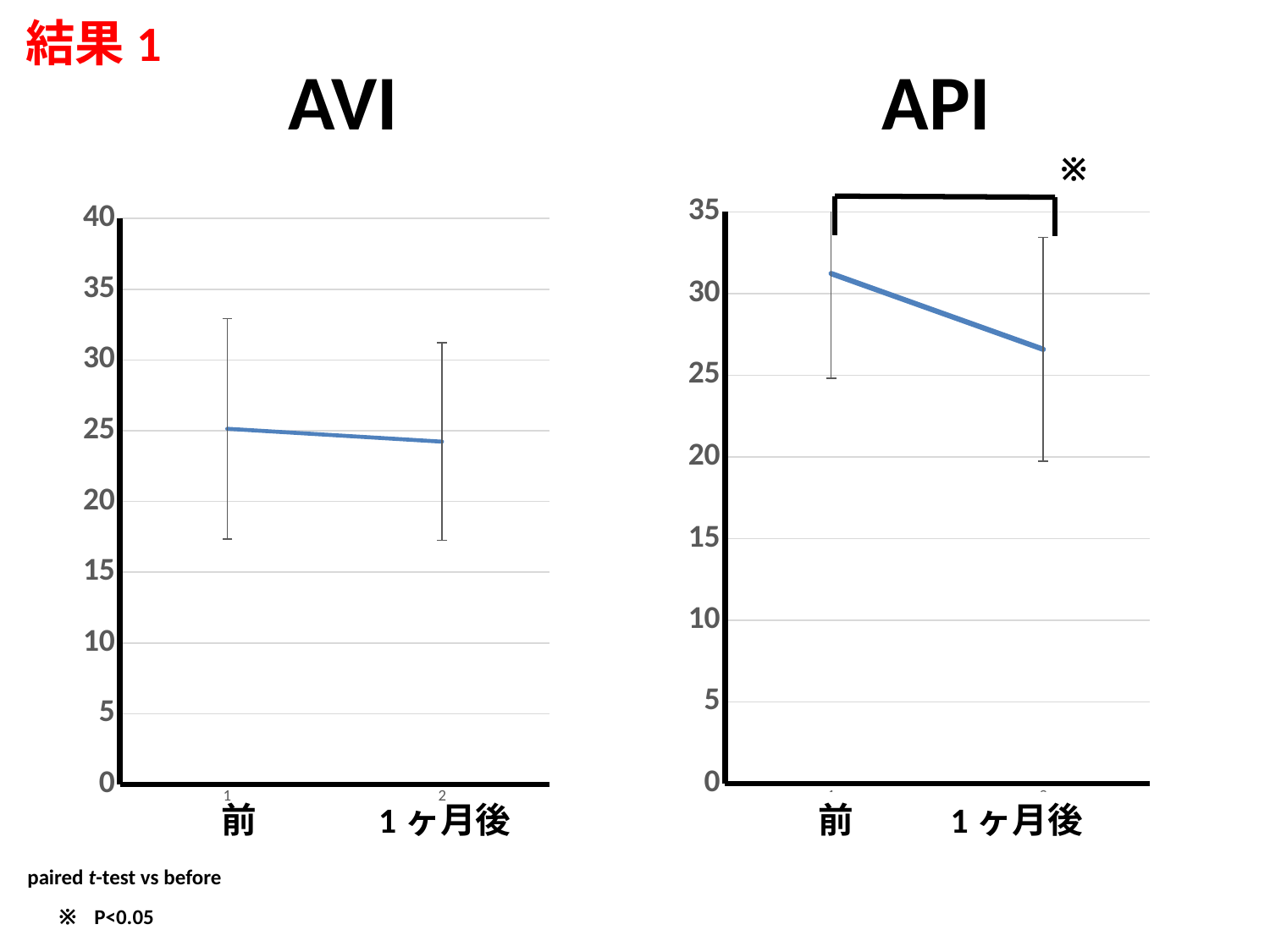

結果1
AVI
API
※

### Chart

| Category |  |
|---|---|

### Chart

| Category |  |
|---|---|
前
1ヶ月後
前
1ヶ月後
paired t-test vs before
※
P<0.05